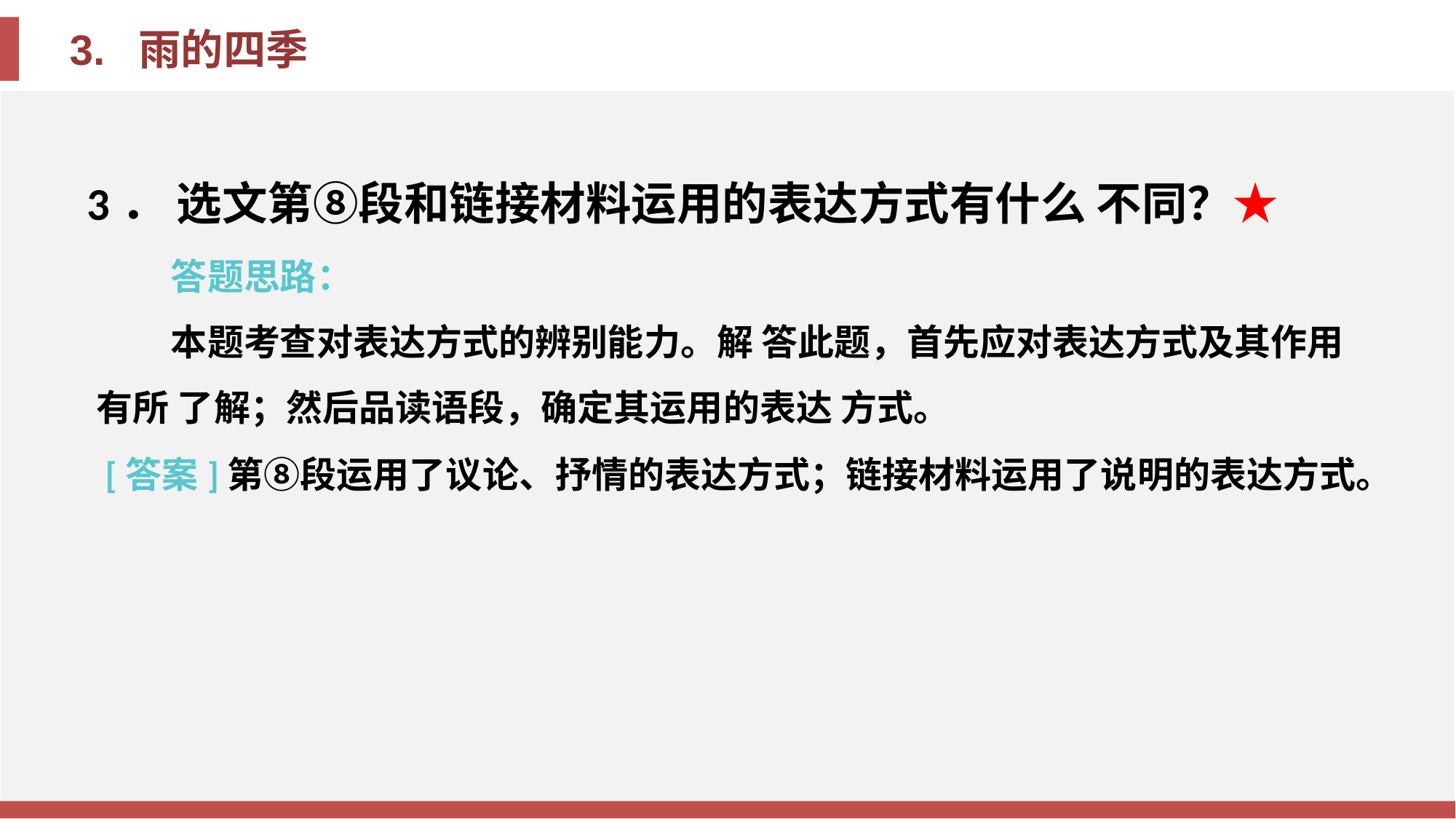

3． 选文第⑧段和链接材料运用的表达方式有什么 不同？★
答题思路：
本题考查对表达方式的辨别能力。解 答此题，首先应对表达方式及其作用有所 了解；然后品读语段，确定其运用的表达 方式。
[答案]第⑧段运用了议论、抒情的表达方式；链接材料运用了说明的表达方式。